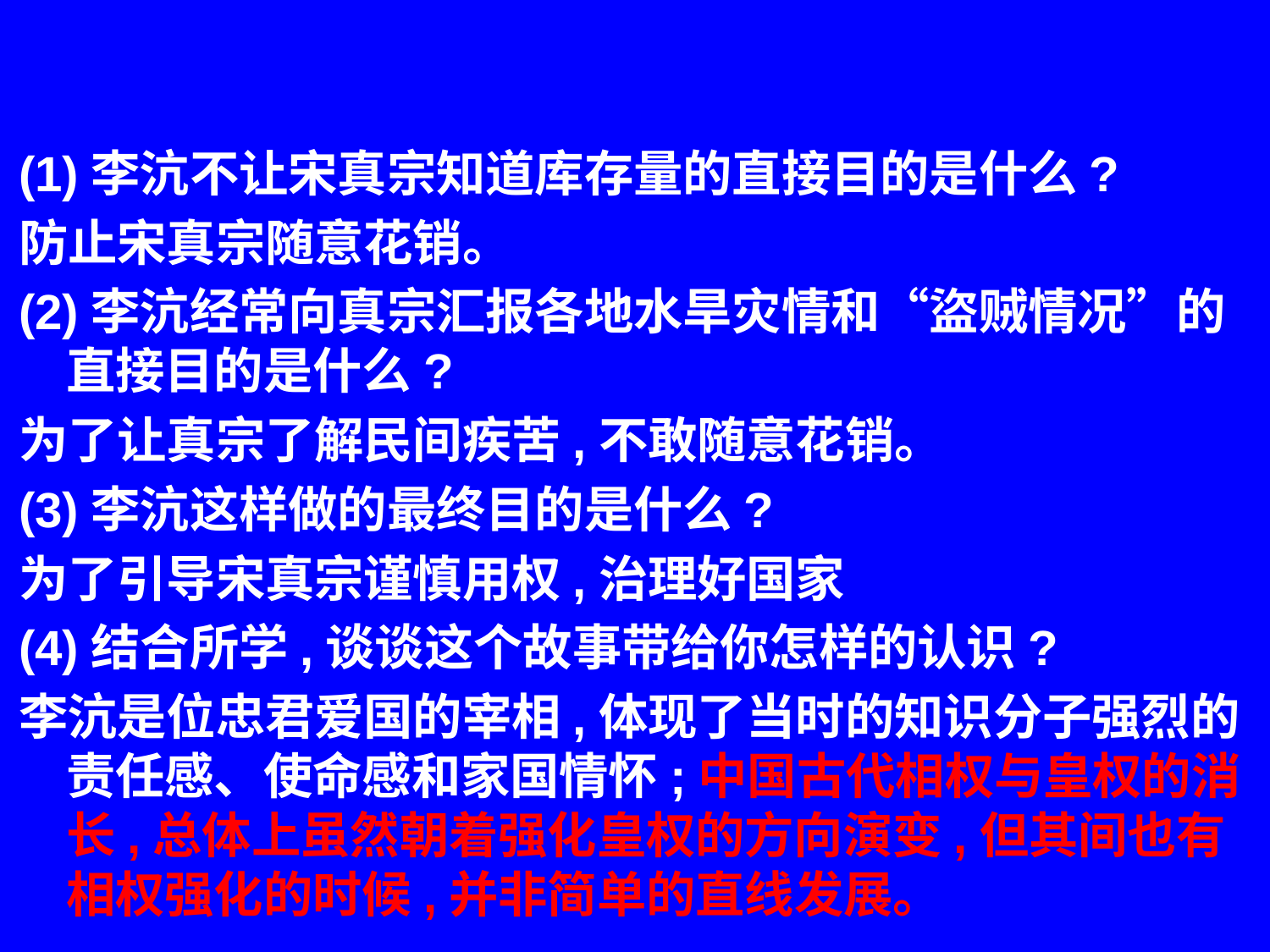

#
(1)李沆不让宋真宗知道库存量的直接目的是什么?
防止宋真宗随意花销。
(2)李沆经常向真宗汇报各地水旱灾情和“盜贼情况”的直接目的是什么?
为了让真宗了解民间疾苦,不敢随意花销。
(3)李沆这样做的最终目的是什么?
为了引导宋真宗谨慎用权,治理好国家
(4)结合所学,谈谈这个故事带给你怎样的认识?
李沆是位忠君爱国的宰相,体现了当时的知识分子强烈的责任感、使命感和家国情怀;中国古代相权与皇权的消长,总体上虽然朝着强化皇权的方向演变,但其间也有相权强化的时候,并非简单的直线发展。